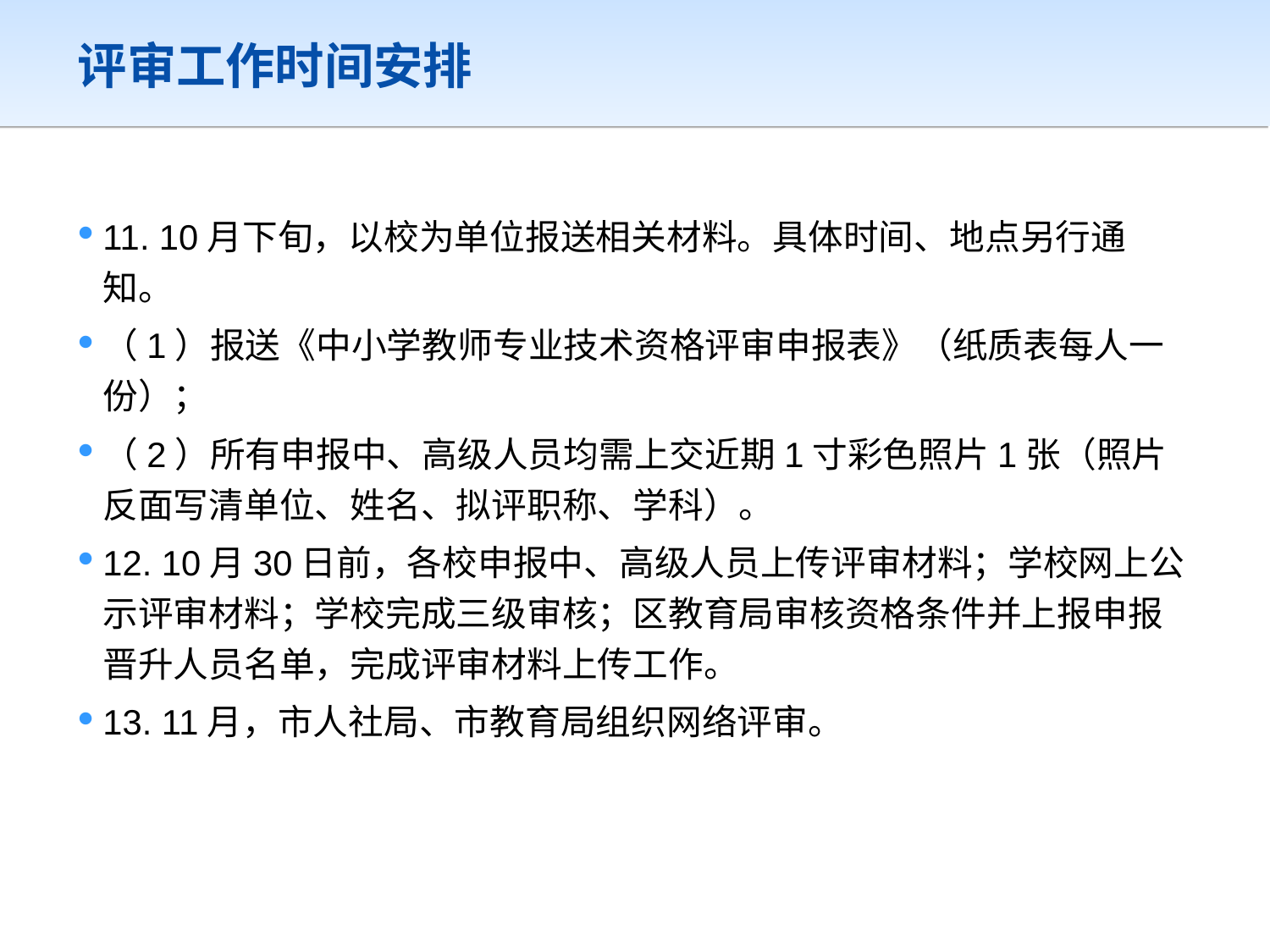

# 评审工作时间安排
11. 10月下旬，以校为单位报送相关材料。具体时间、地点另行通知。
（1）报送《中小学教师专业技术资格评审申报表》（纸质表每人一份）；
（2）所有申报中、高级人员均需上交近期1寸彩色照片1张（照片反面写清单位、姓名、拟评职称、学科）。
12. 10月30日前，各校申报中、高级人员上传评审材料；学校网上公示评审材料；学校完成三级审核；区教育局审核资格条件并上报申报晋升人员名单，完成评审材料上传工作。
13. 11月，市人社局、市教育局组织网络评审。